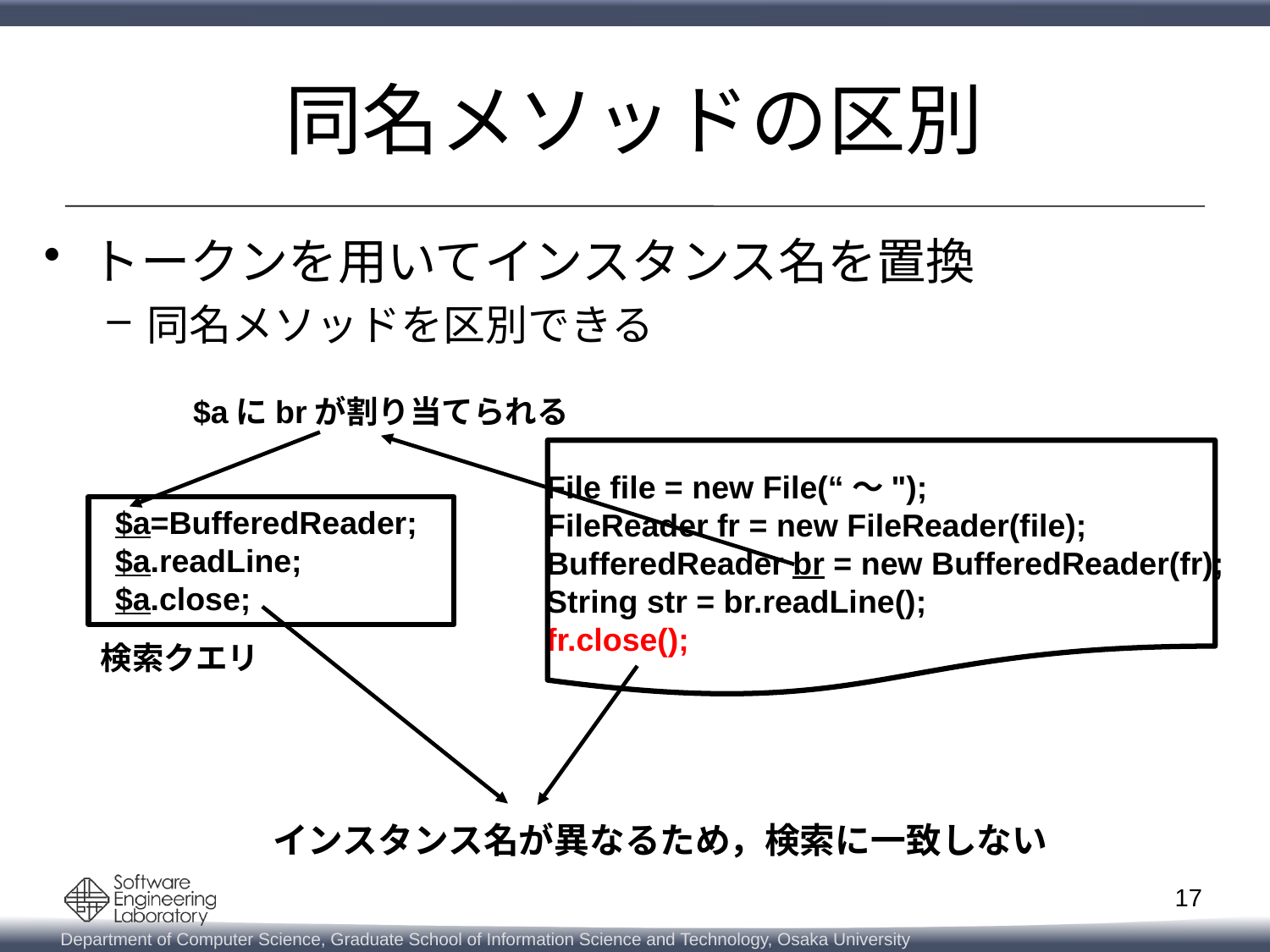

# 同名メソッドの区別
トークンを用いてインスタンス名を置換
同名メソッドを区別できる
$aにbrが割り当てられる

File file = new File(“～");
FileReader fr = new FileReader(file);
BufferedReader br = new BufferedReader(fr);
String str = br.readLine();
fr.close();

$a=BufferedReader;
$a.readLine;
$a.close;
検索クエリ
インスタンス名が異なるため，検索に一致しない
17